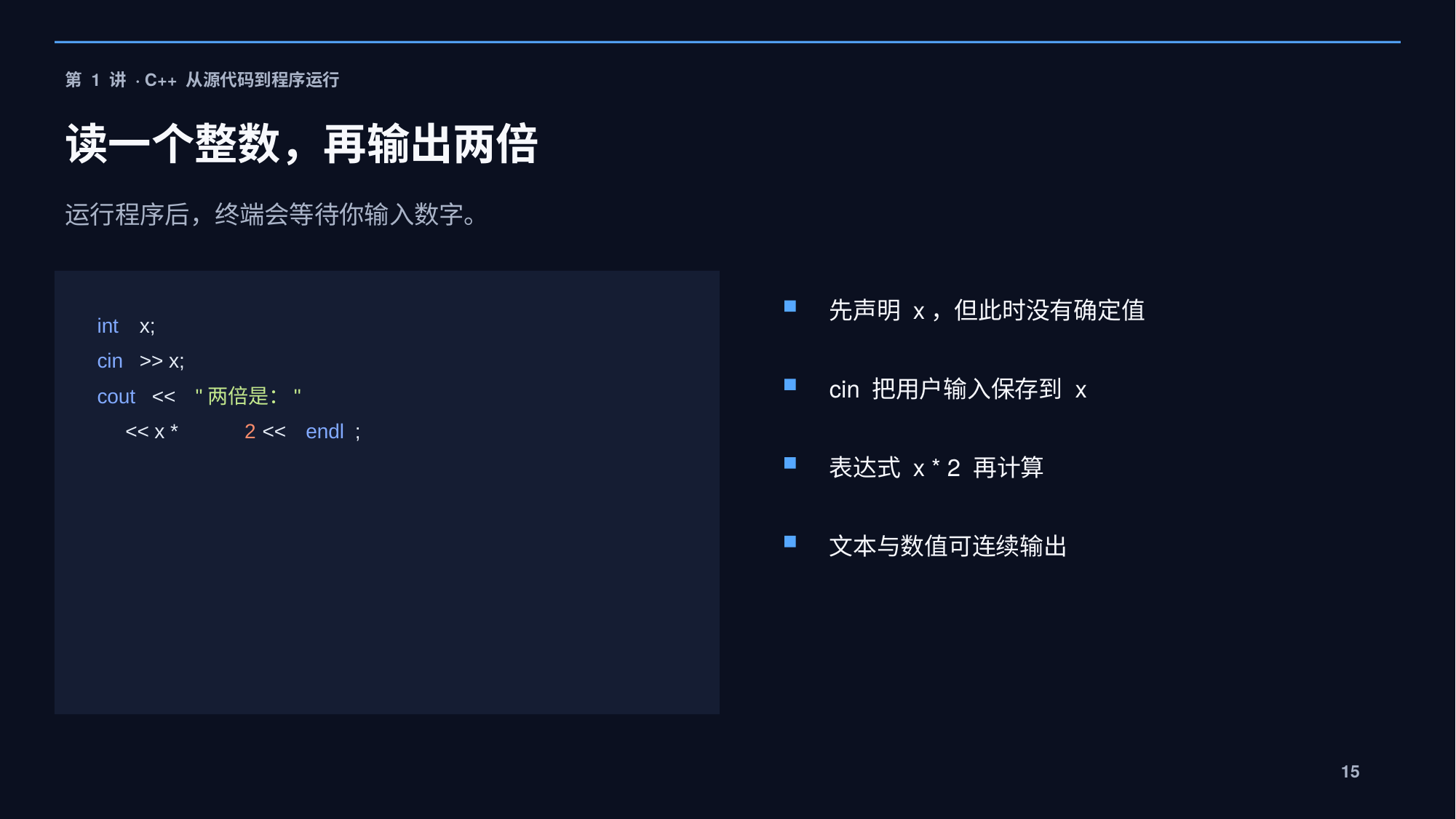

第 1 讲 · C++ 从源代码到程序运行
读一个整数，再输出两倍
运行程序后，终端会等待你输入数字。

先声明 x，但此时没有确定值

int
 x;
cin
 >> x;
cin 把用户输入保存到 x
cout
 <<
"两倍是："

     << x *
2
 <<
endl
;
表达式 x * 2 再计算

文本与数值可连续输出

15